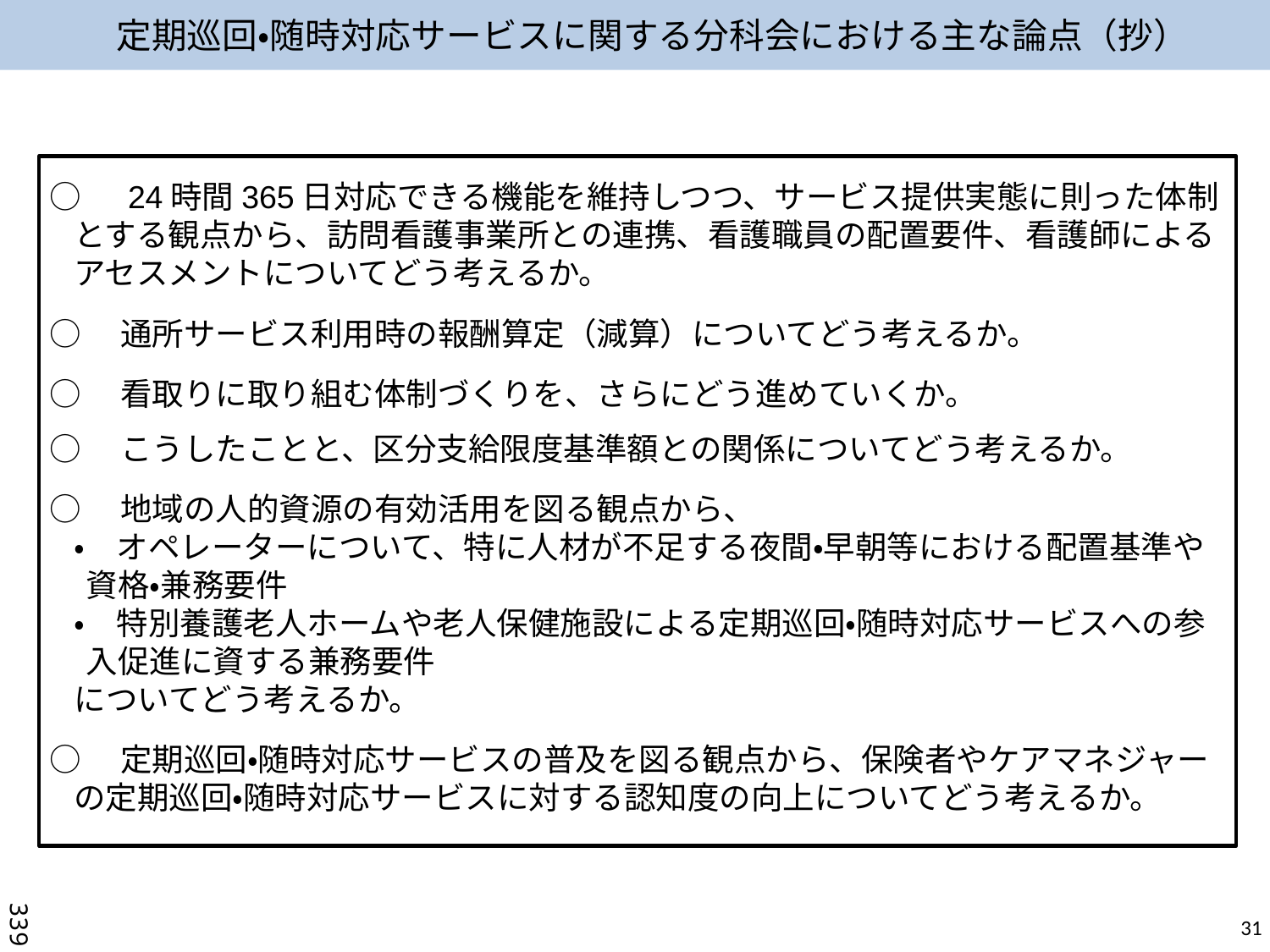

定期巡回・随時対応サービスに関する分科会における主な論点（抄）
○　24時間365日対応できる機能を維持しつつ、サービス提供実態に則った体制とする観点から、訪問看護事業所との連携、看護職員の配置要件、看護師によるアセスメントについてどう考えるか。

○　通所サービス利用時の報酬算定（減算）についてどう考えるか。

○　看取りに取り組む体制づくりを、さらにどう進めていくか。

○　こうしたことと、区分支給限度基準額との関係についてどう考えるか。

○　地域の人的資源の有効活用を図る観点から、
・　オペレーターについて、特に人材が不足する夜間・早朝等における配置基準や資格・兼務要件
・　特別養護老人ホームや老人保健施設による定期巡回・随時対応サービスへの参入促進に資する兼務要件
についてどう考えるか。

○　定期巡回・随時対応サービスの普及を図る観点から、保険者やケアマネジャーの定期巡回・随時対応サービスに対する認知度の向上についてどう考えるか。
31
339